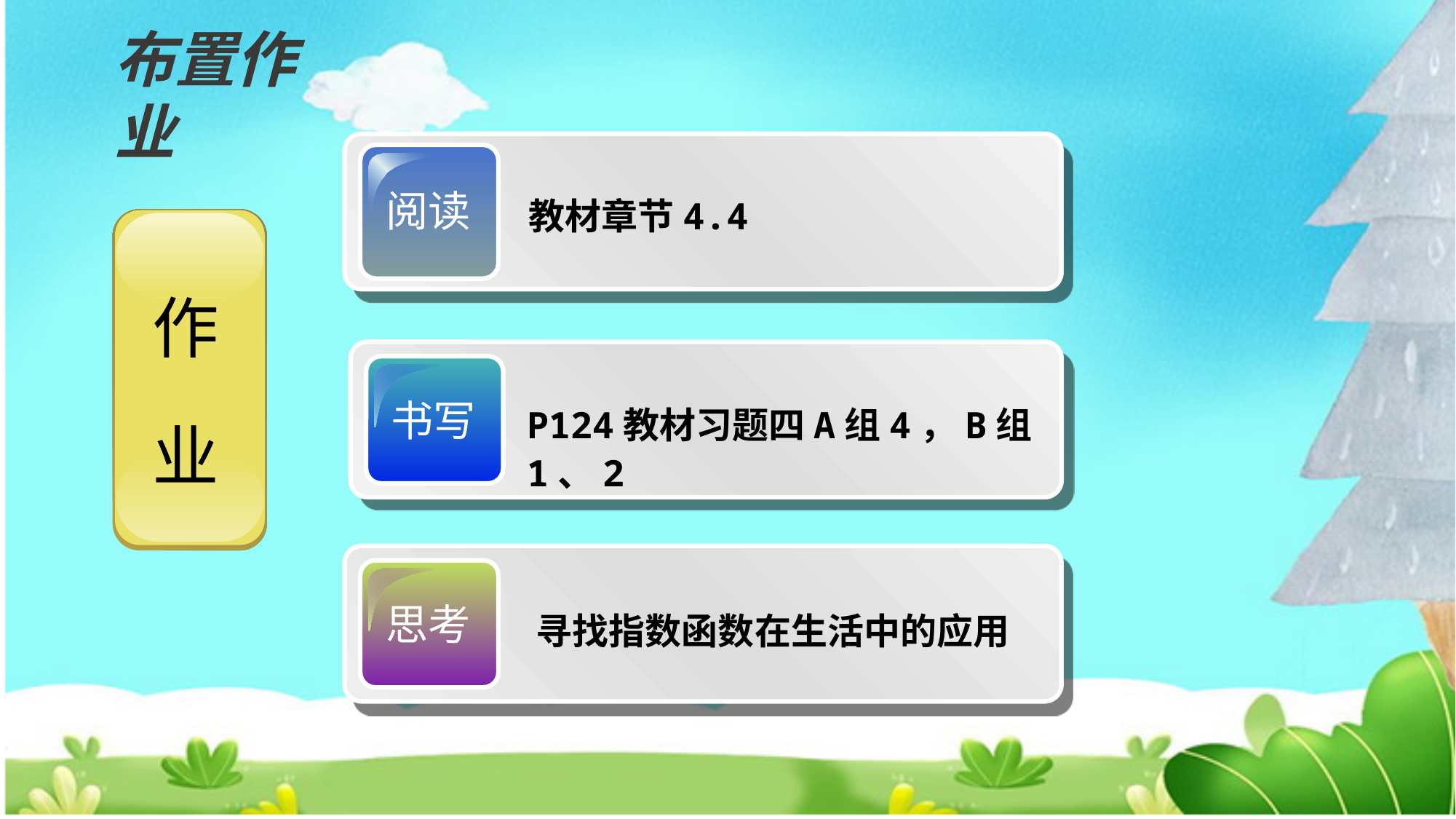

布置作业

阅读
教材章节4.4

书写
P124教材习题四A组4，B组1、2

思考
寻找指数函数在生活中的应用

作
业